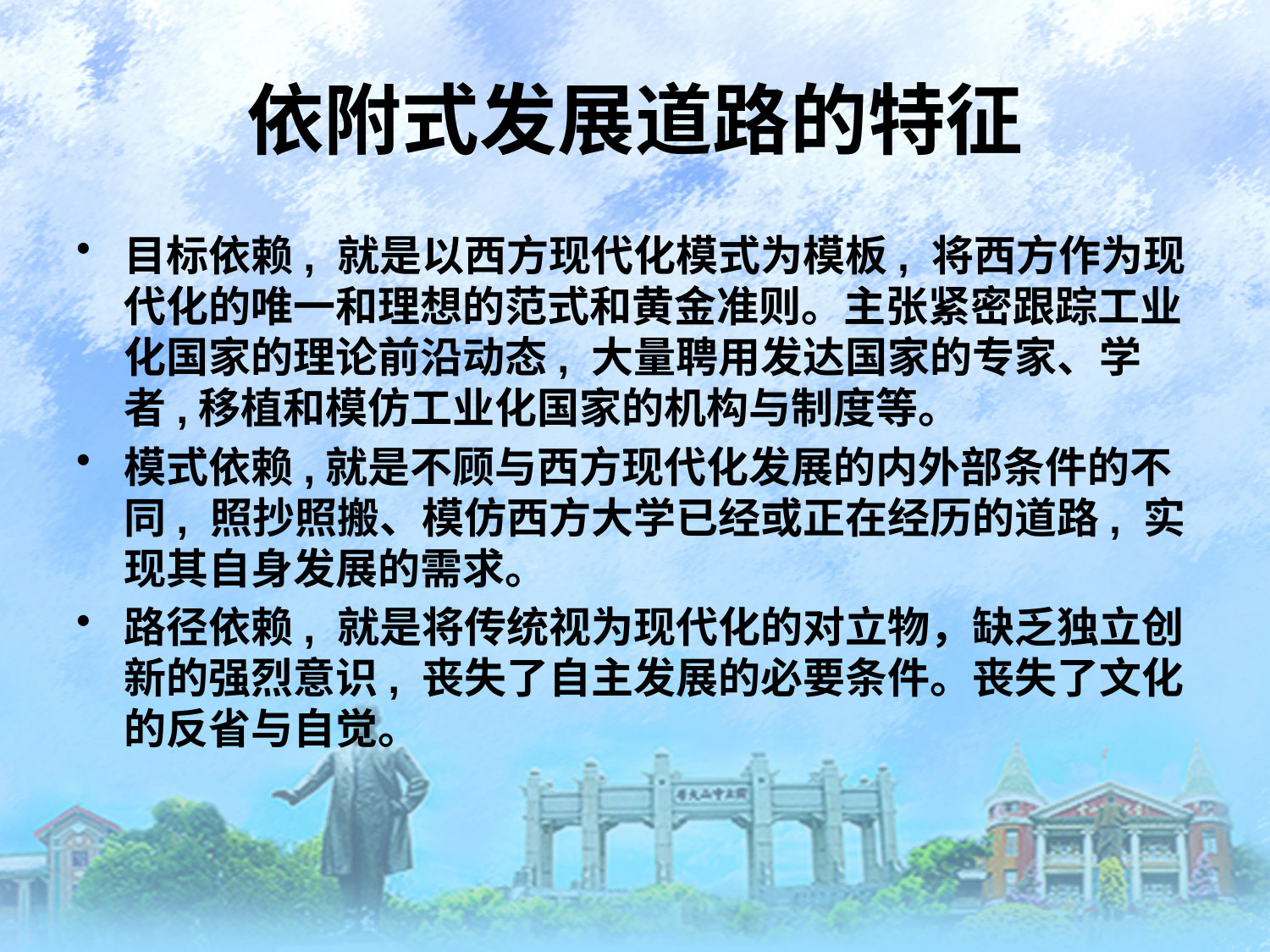

# 依附式发展道路的特征
目标依赖, 就是以西方现代化模式为模板, 将西方作为现代化的唯一和理想的范式和黄金准则。主张紧密跟踪工业化国家的理论前沿动态, 大量聘用发达国家的专家、学者,移植和模仿工业化国家的机构与制度等。
模式依赖,就是不顾与西方现代化发展的内外部条件的不同, 照抄照搬、模仿西方大学已经或正在经历的道路, 实现其自身发展的需求。
路径依赖, 就是将传统视为现代化的对立物，缺乏独立创新的强烈意识, 丧失了自主发展的必要条件。丧失了文化的反省与自觉。